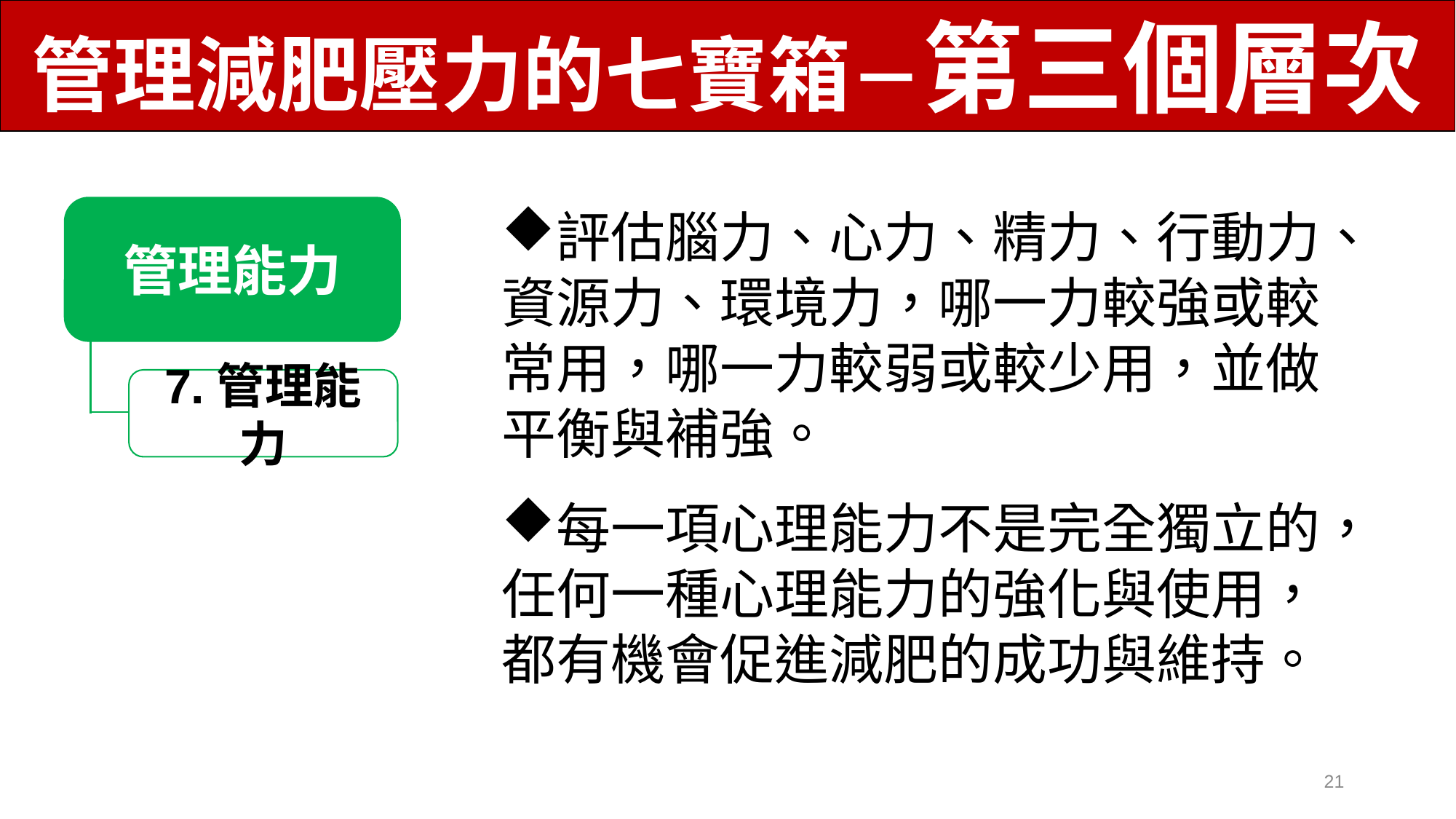

管理減肥壓力的七寶箱－第三個層次
管理能力
評估腦力、心力、精力、行動力、資源力、環境力，哪一力較強或較常用，哪一力較弱或較少用，並做平衡與補強。
-
每一項心理能力不是完全獨立的，任何一種心理能力的強化與使用，都有機會促進減肥的成功與維持。
7.管理能力
21